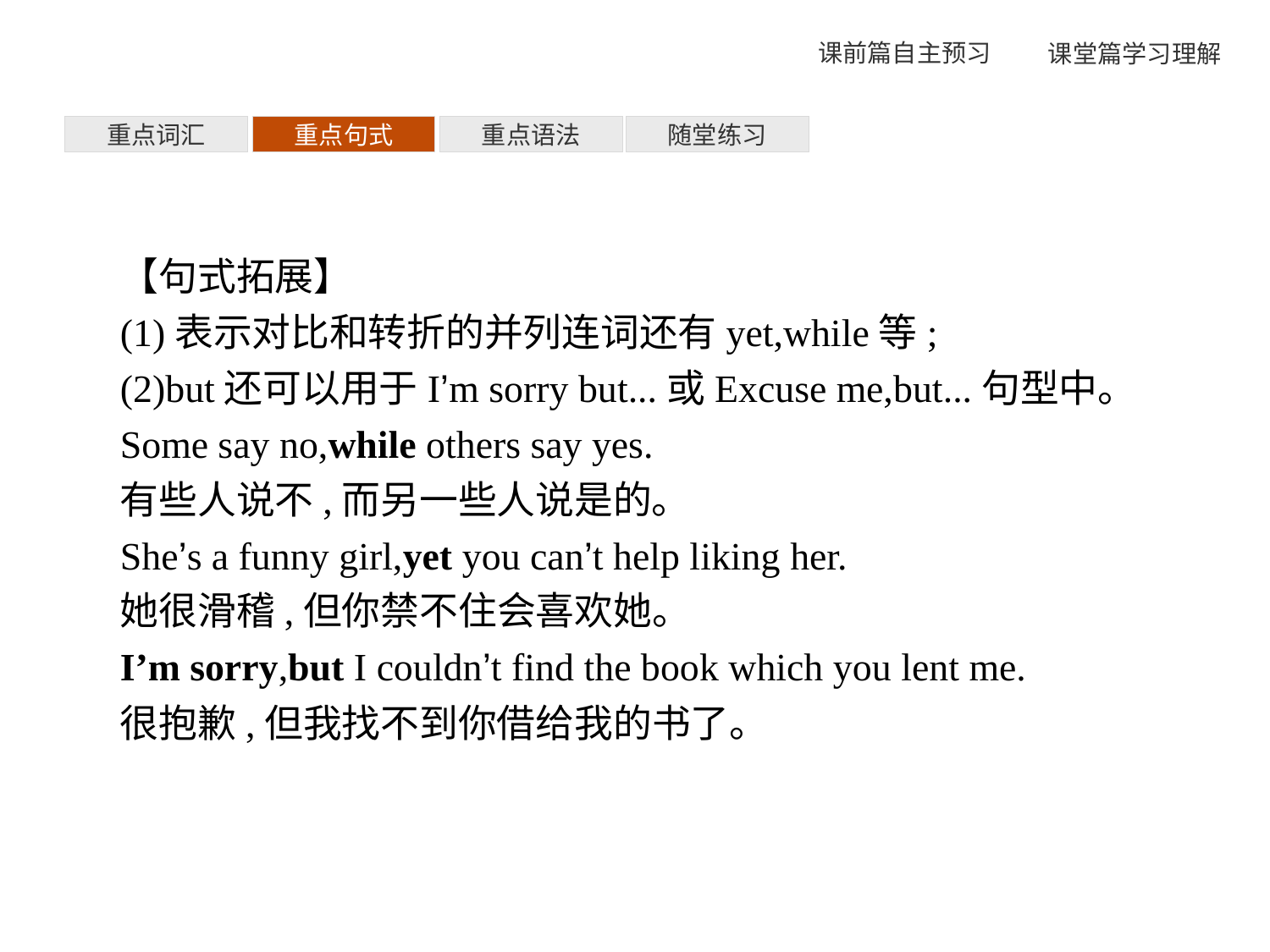

重点词汇
重点句式
重点语法
随堂练习
【句式拓展】
(1)表示对比和转折的并列连词还有yet,while等;
(2)but还可以用于I’m sorry but...或Excuse me,but...句型中。
Some say no,while others say yes.
有些人说不,而另一些人说是的。
She’s a funny girl,yet you can’t help liking her.
她很滑稽,但你禁不住会喜欢她。
I’m sorry,but I couldn’t find the book which you lent me.
很抱歉,但我找不到你借给我的书了。